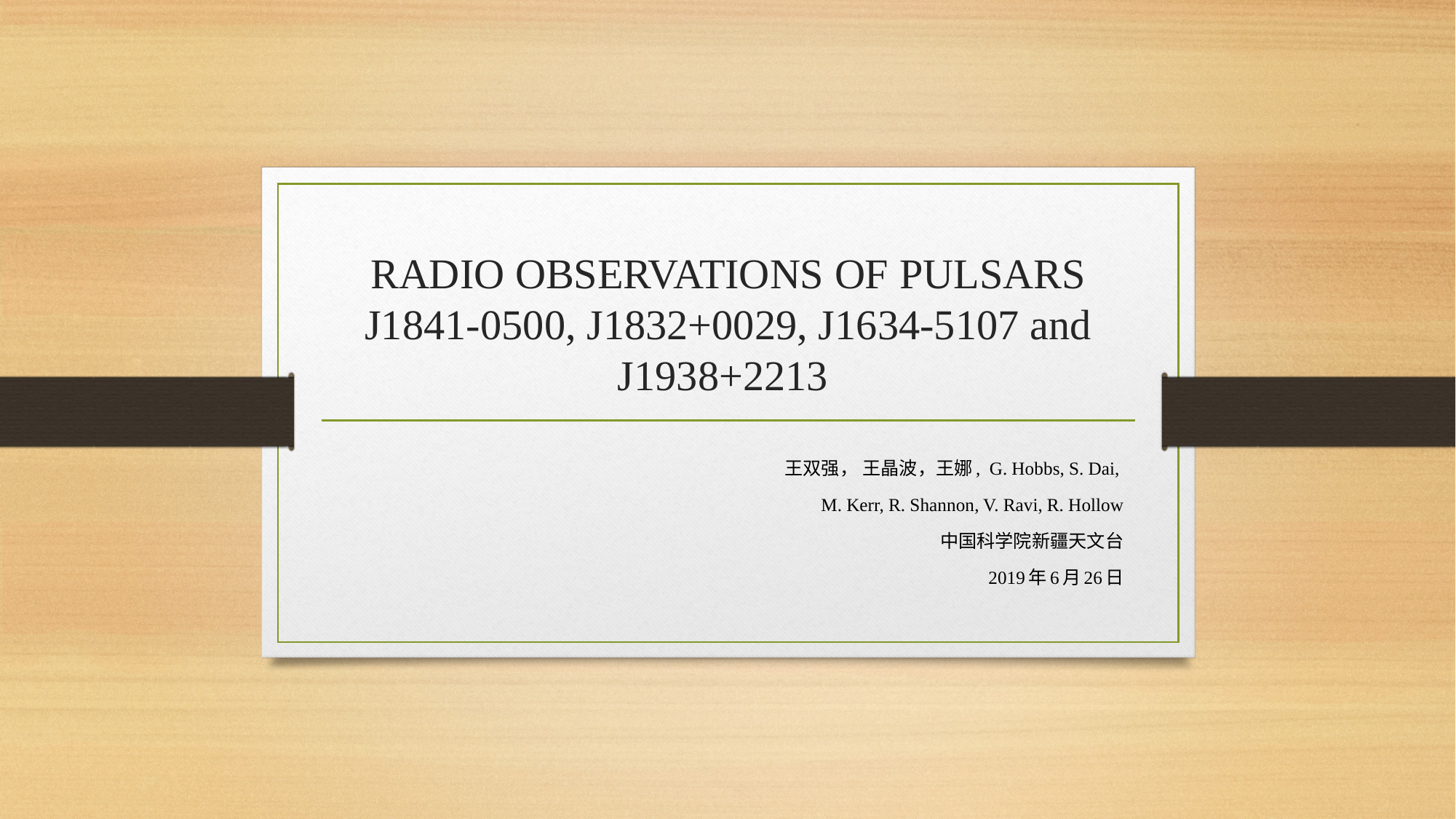

# RADIO OBSERVATIONS OF PULSARS J1841-0500, J1832+0029, J1634-5107 and J1938+2213

王双强， 王晶波，王娜,  G. Hobbs, S. Dai,
M. Kerr, R. Shannon, V. Ravi, R. Hollow
中国科学院新疆天文台
2019年6月26日